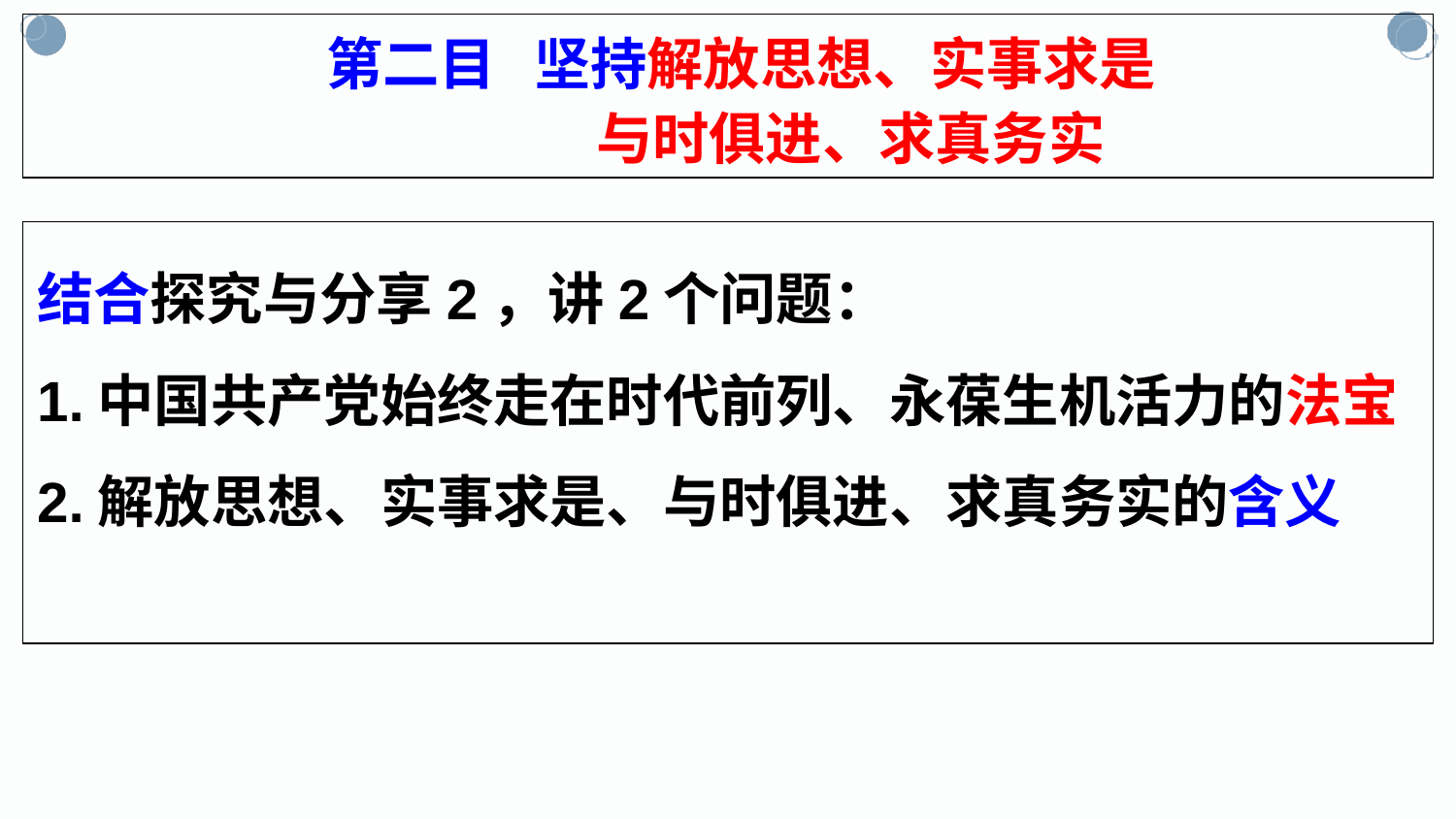

第二目   坚持解放思想、实事求是
                     与时俱进、求真务实
结合探究与分享2，讲2个问题：
1.中国共产党始终走在时代前列、永葆生机活力的法宝
2.解放思想、实事求是、与时俱进、求真务实的含义